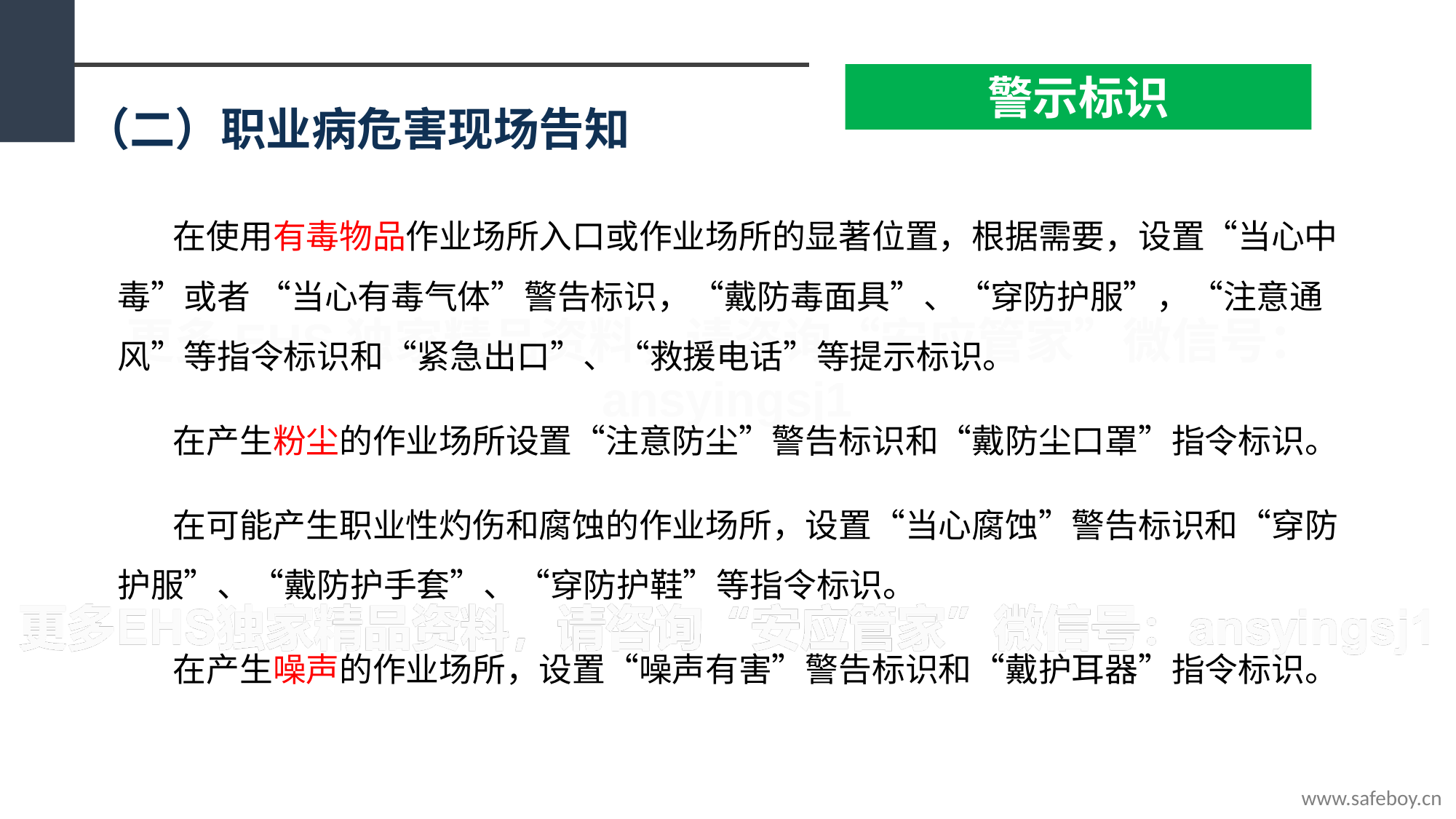

警示标识
（二）职业病危害现场告知
在使用有毒物品作业场所入口或作业场所的显著位置，根据需要，设置“当心中毒”或者 “当心有毒气体”警告标识，“戴防毒面具”、“穿防护服”，“注意通风”等指令标识和“紧急出口”、“救援电话”等提示标识。
在产生粉尘的作业场所设置“注意防尘”警告标识和“戴防尘口罩”指令标识。
在可能产生职业性灼伤和腐蚀的作业场所，设置“当心腐蚀”警告标识和“穿防护服”、“戴防护手套”、“穿防护鞋”等指令标识。
在产生噪声的作业场所，设置“噪声有害”警告标识和“戴护耳器”指令标识。